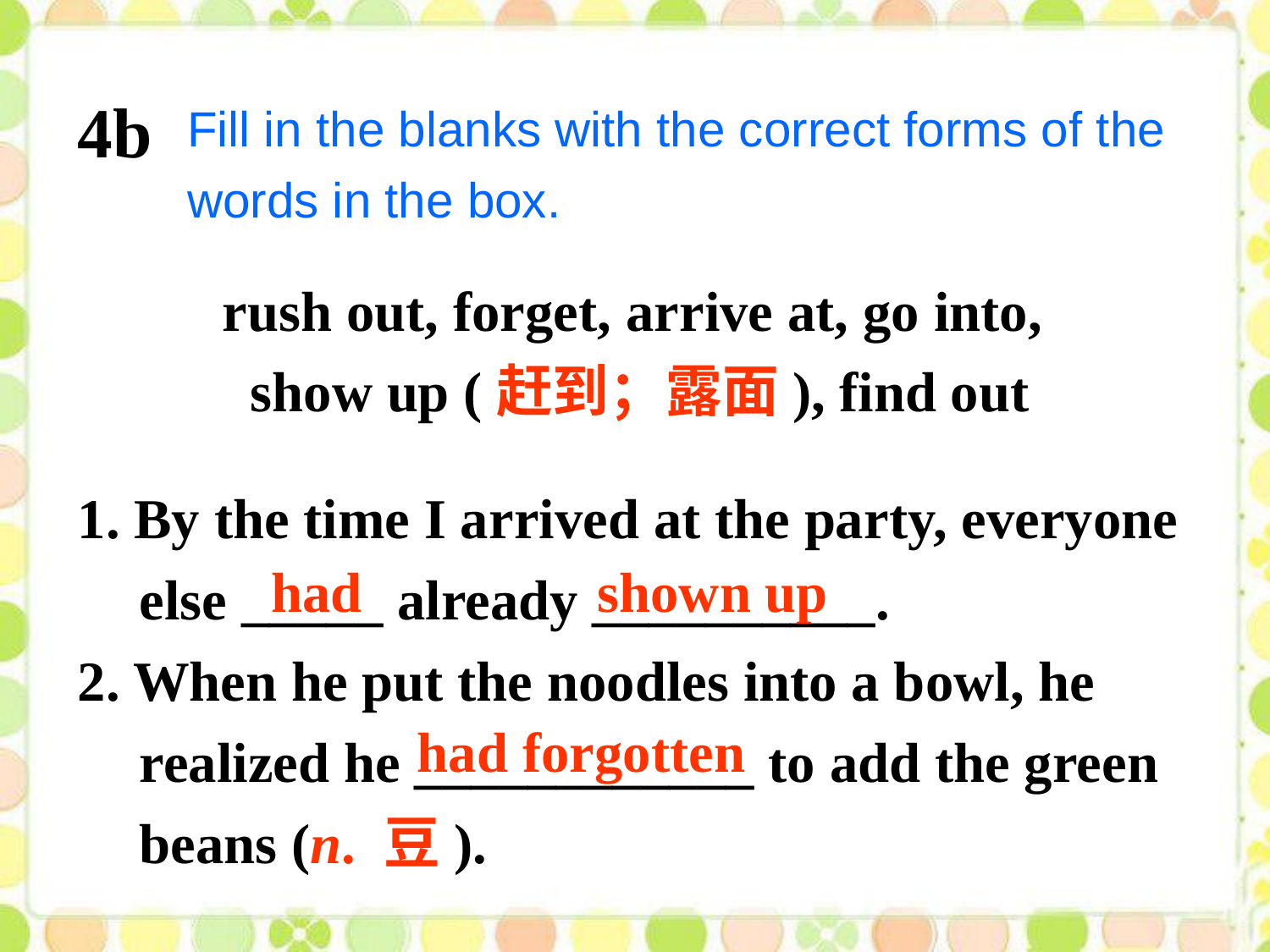

4b
Fill in the blanks with the correct forms of the words in the box.
rush out, forget, arrive at, go into,
show up (赶到；露面), find out
1. By the time I arrived at the party, everyone 	else _____ already __________.
2. When he put the noodles into a bowl, he 	realized he ____________ to add the green 	beans (n. 豆).
shown up
had
had forgotten